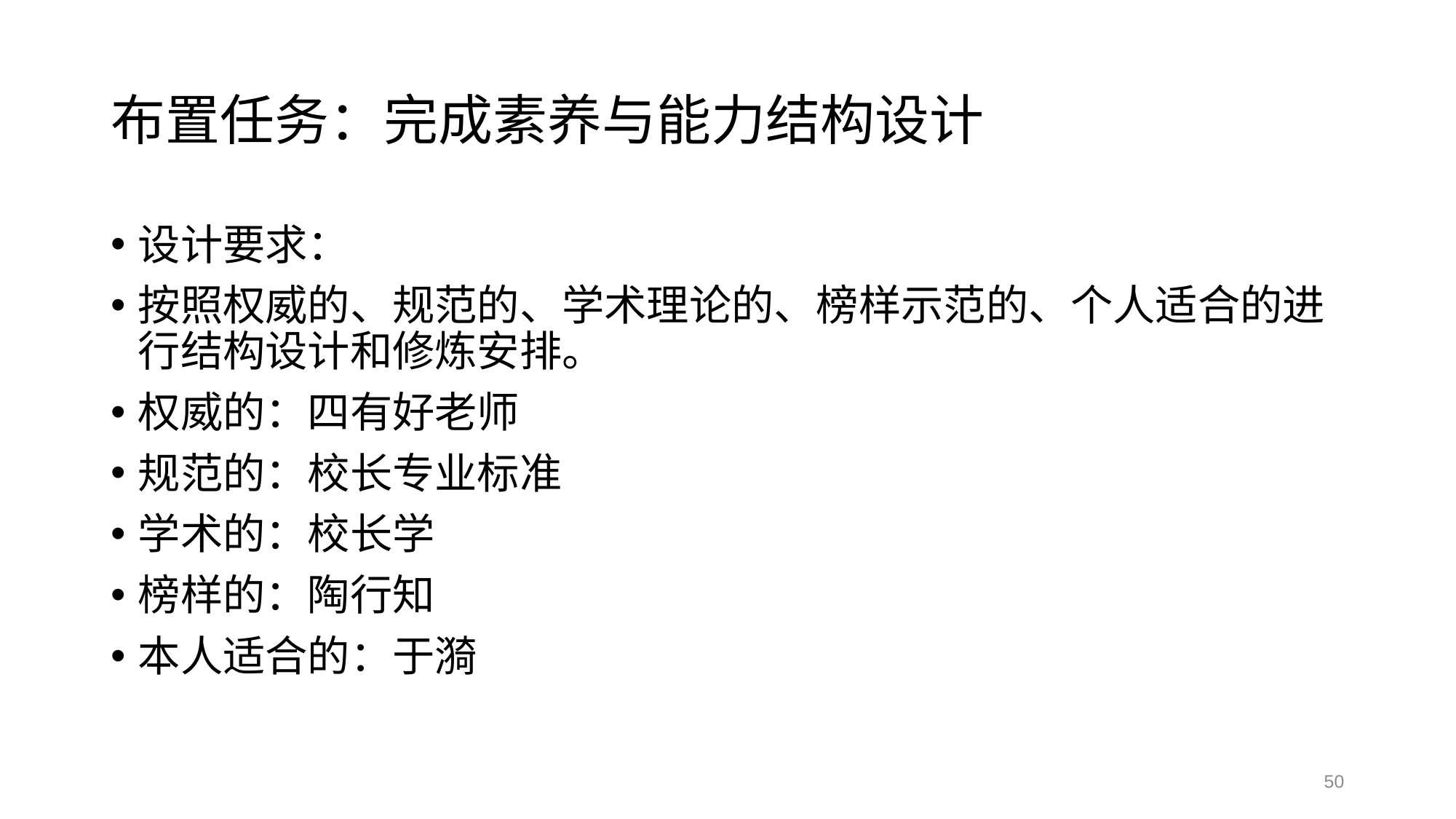

# 布置任务：完成素养与能力结构设计
设计要求：
按照权威的、规范的、学术理论的、榜样示范的、个人适合的进行结构设计和修炼安排。
权威的：四有好老师
规范的：校长专业标准
学术的：校长学
榜样的：陶行知
本人适合的：于漪
50